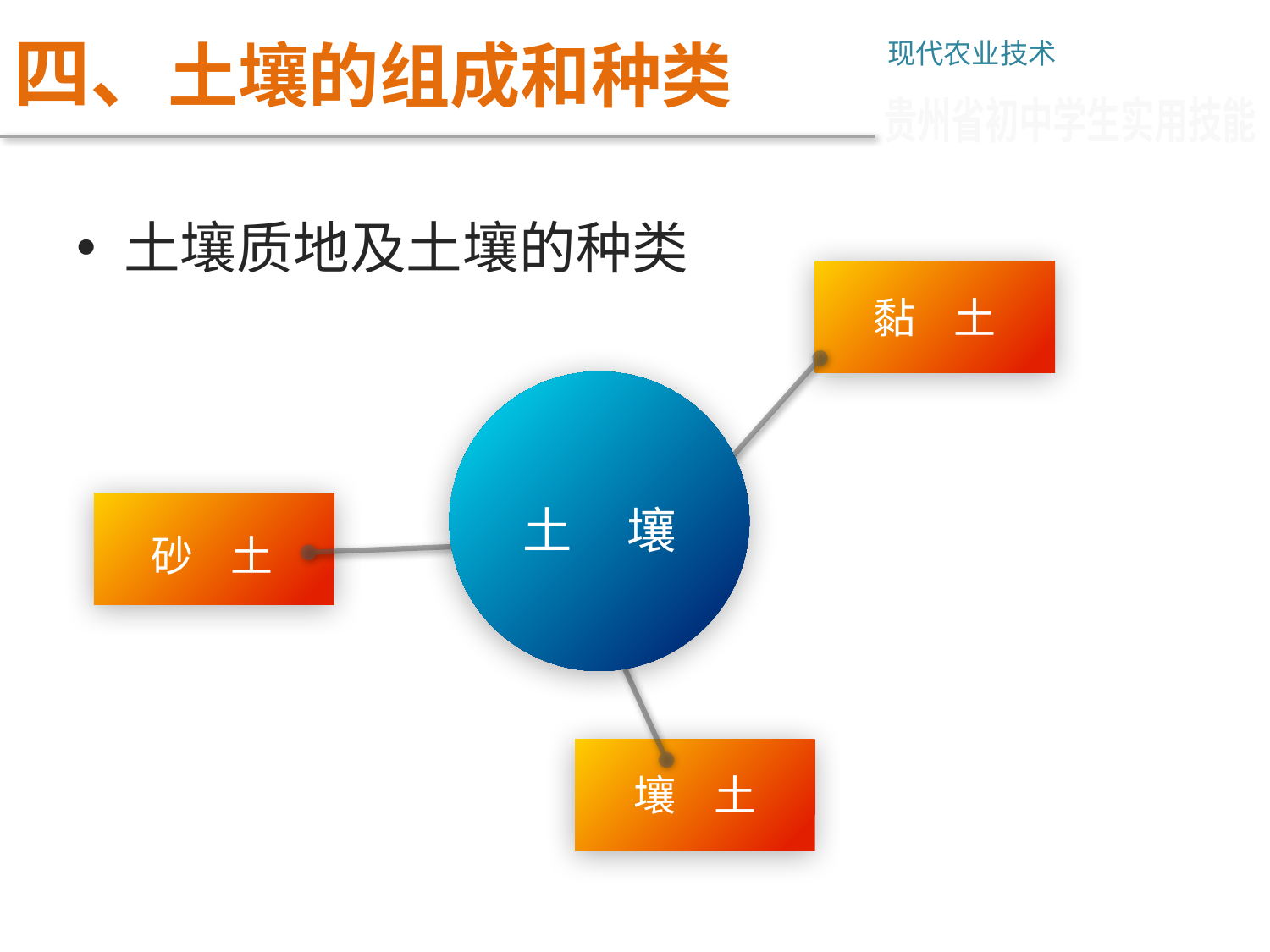

# 四、土壤的组成和种类
现代农业技术
贵州省初中学生实用技能
土壤质地及土壤的种类

黏    土

土     壤

砂    土

壤    土
固 体